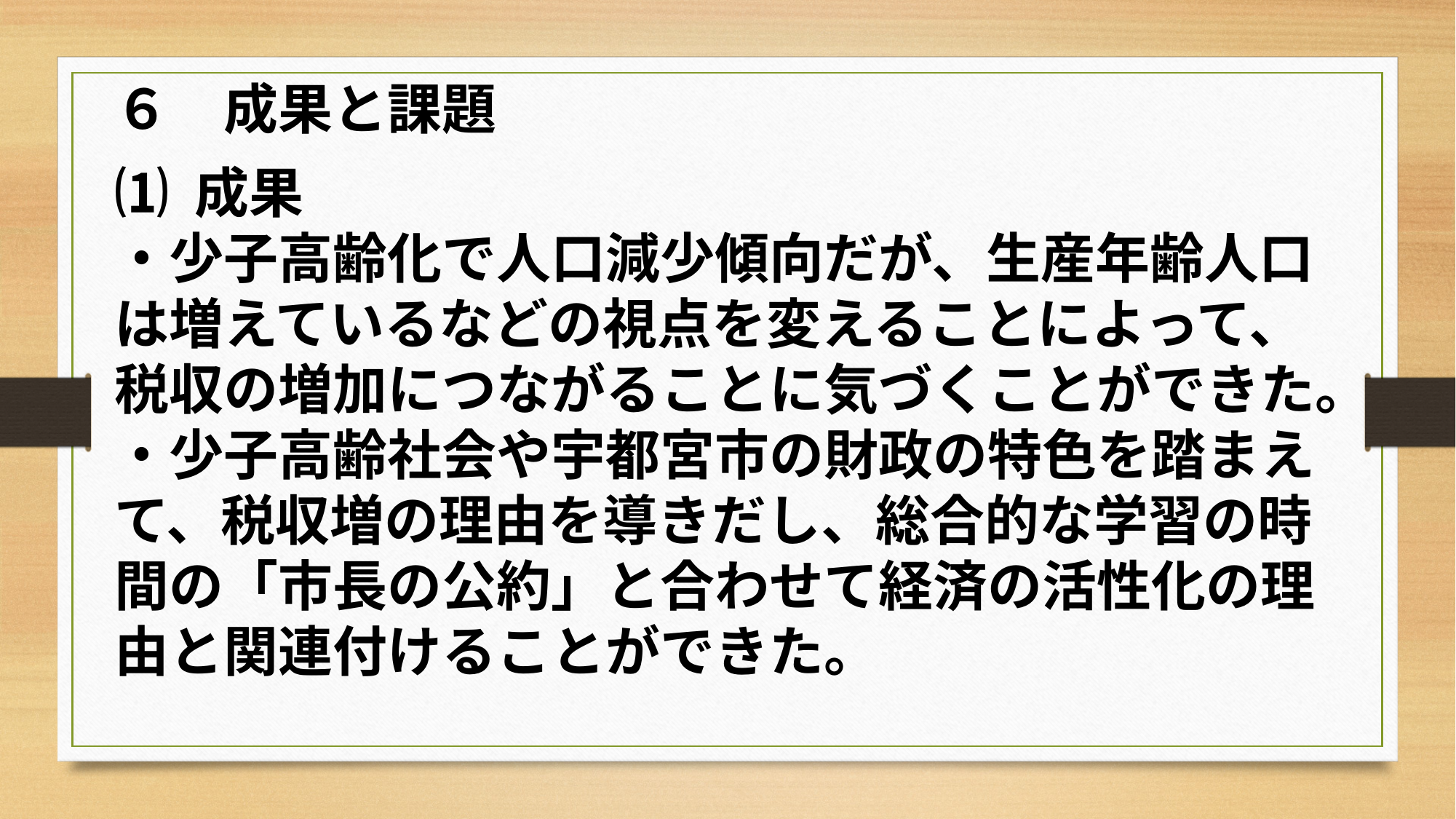

６　成果と課題

⑴ 成果
・少子高齢化で人口減少傾向だが、生産年齢人口
は増えているなどの視点を変えることによって、
税収の増加につながることに気づくことができた。
・少子高齢社会や宇都宮市の財政の特色を踏まえ
て、税収増の理由を導きだし、総合的な学習の時間の「市長の公約」と合わせて経済の活性化の理由と関連付けることができた。